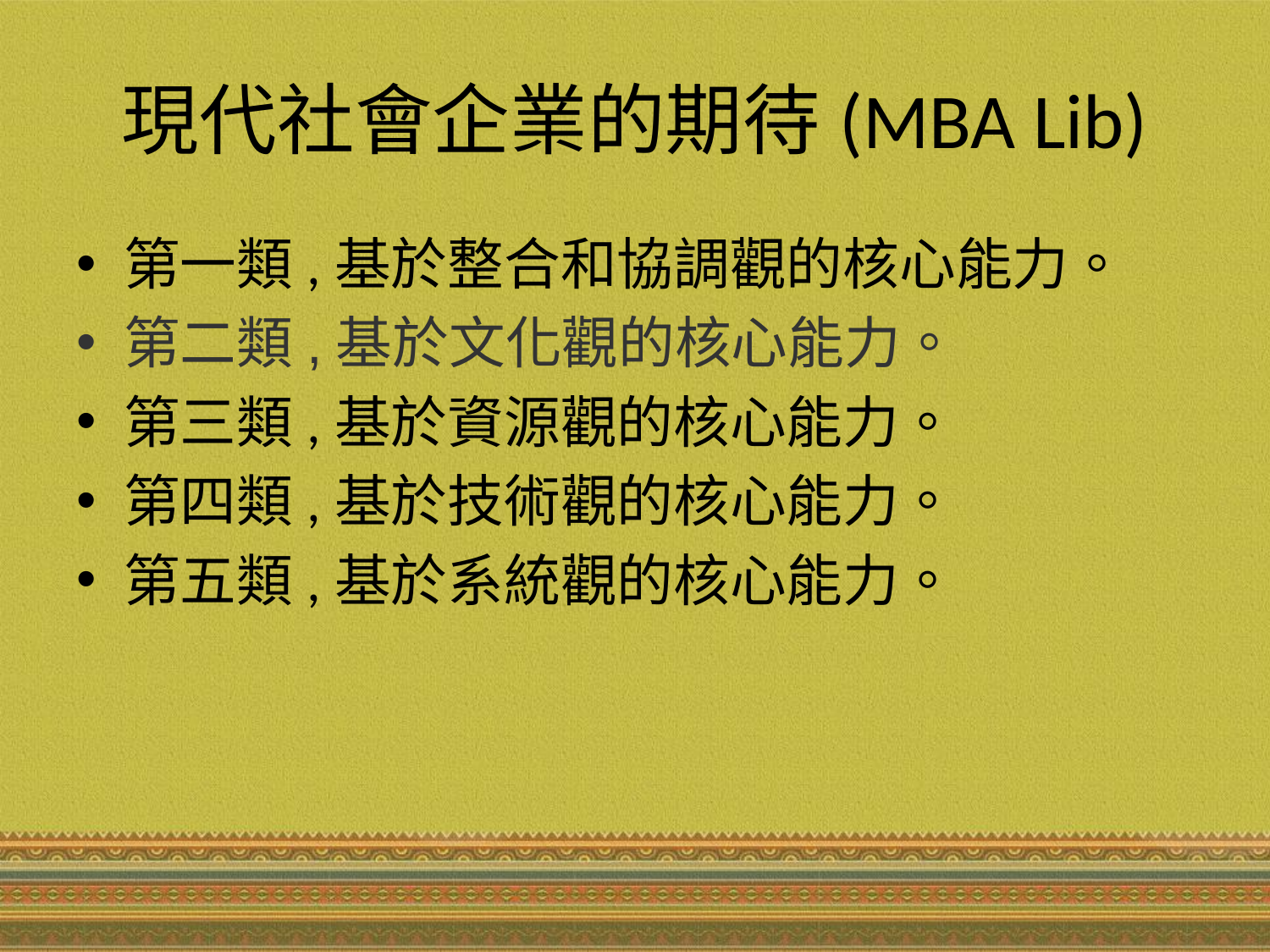

# 現代社會企業的期待(MBA Lib)
第一類,基於整合和協調觀的核心能力。
第二類,基於文化觀的核心能力。
第三類,基於資源觀的核心能力。
第四類,基於技術觀的核心能力。
第五類,基於系統觀的核心能力。